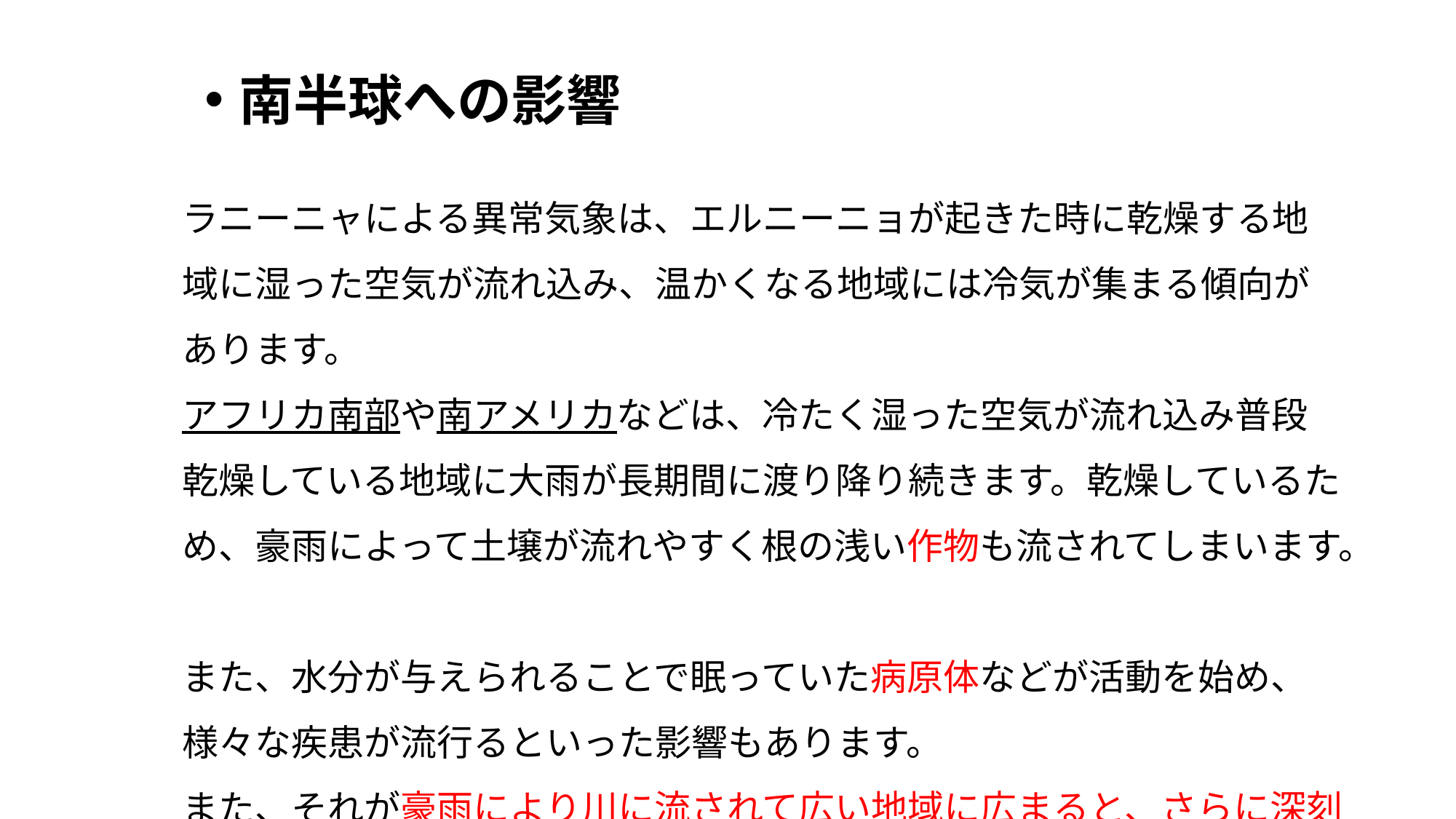

南半球への影響
ラニーニャによる異常気象は、エルニーニョが起きた時に乾燥する地域に湿った空気が流れ込み、温かくなる地域には冷気が集まる傾向があります。
アフリカ南部や南アメリカなどは、冷たく湿った空気が流れ込み普段乾燥している地域に大雨が長期間に渡り降り続きます。乾燥しているため、豪雨によって土壌が流れやすく根の浅い作物も流されてしまいます。
また、水分が与えられることで眠っていた病原体などが活動を始め、様々な疾患が流行るといった影響もあります。
また、それが豪雨により川に流されて広い地域に広まると、さらに深刻な影響をもたらすことになります